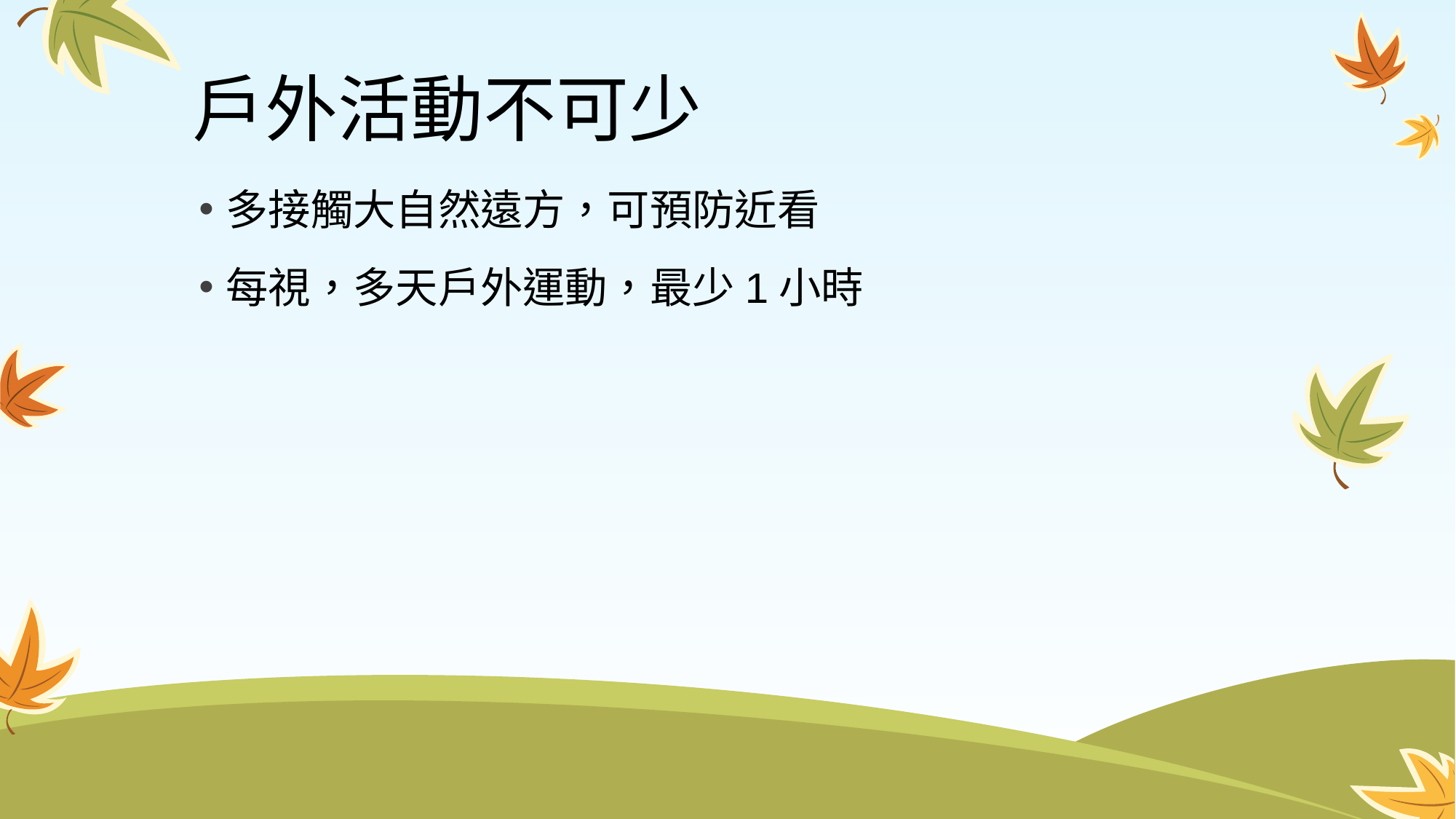

# 戶外活動不可少
多接觸大自然遠方，可預防近看
每視，多天戶外運動，最少1小時